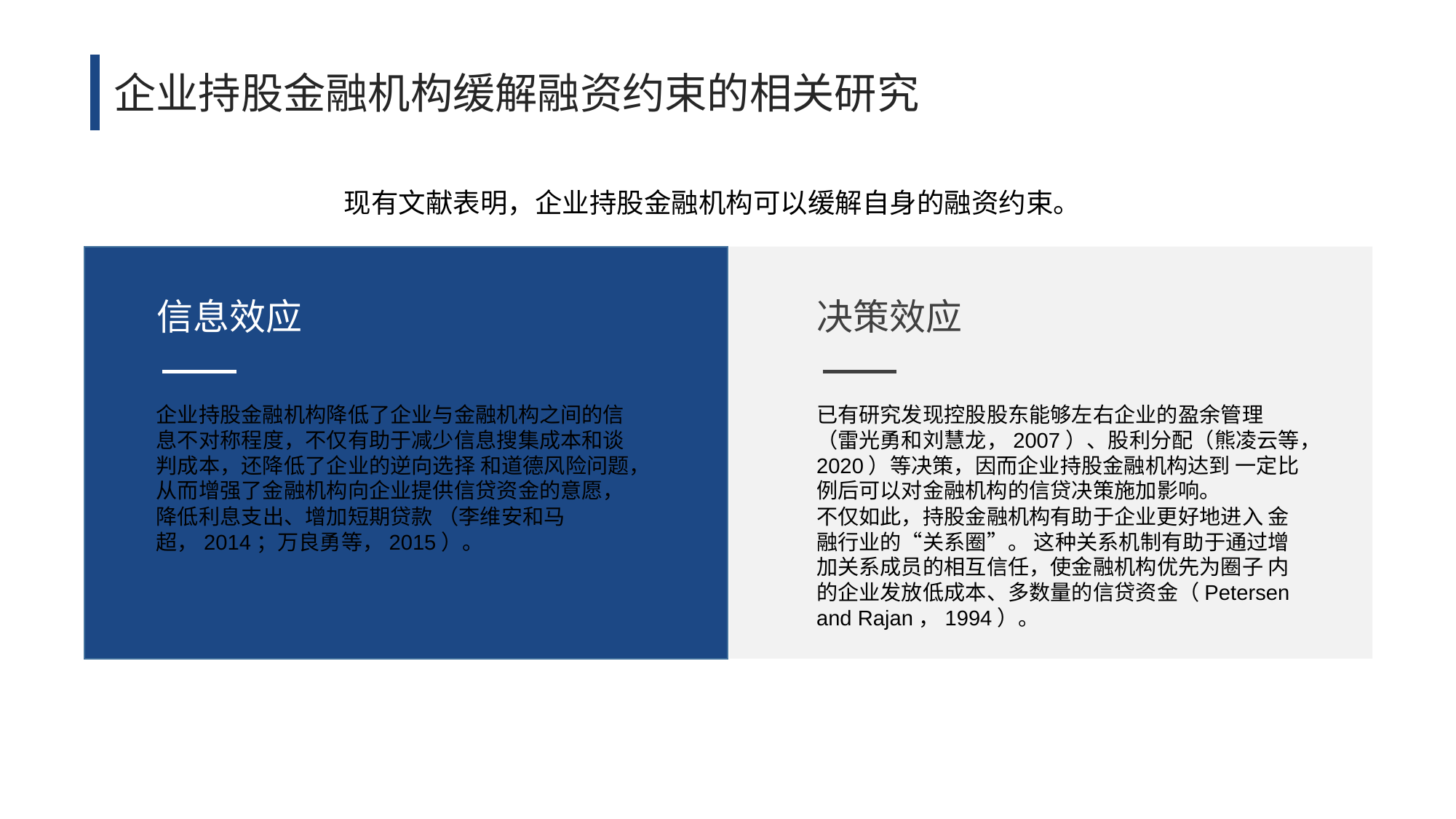

企业持股金融机构缓解融资约束的相关研究
现有文献表明，企业持股金融机构可以缓解自身的融资约束。

信息效应
决策效应
企业持股金融机构降低了企业与金融机构之间的信息不对称程度，不仅有助于减少信息搜集成本和谈判成本，还降低了企业的逆向选择 和道德风险问题，从而增强了金融机构向企业提供信贷资金的意愿，降低利息支出、增加短期贷款 （李维安和马超，2014；万良勇等，2015）。

已有研究发现控股股东能够左右企业的盈余管理（雷光勇和刘慧龙，2007）、股利分配（熊凌云等，2020）等决策，因而企业持股金融机构达到 一定比例后可以对金融机构的信贷决策施加影响。
不仅如此，持股金融机构有助于企业更好地进入 金融行业的“关系圈”。 这种关系机制有助于通过增加关系成员的相互信任，使金融机构优先为圈子 内的企业发放低成本、多数量的信贷资金（Petersen and Rajan，1994）。